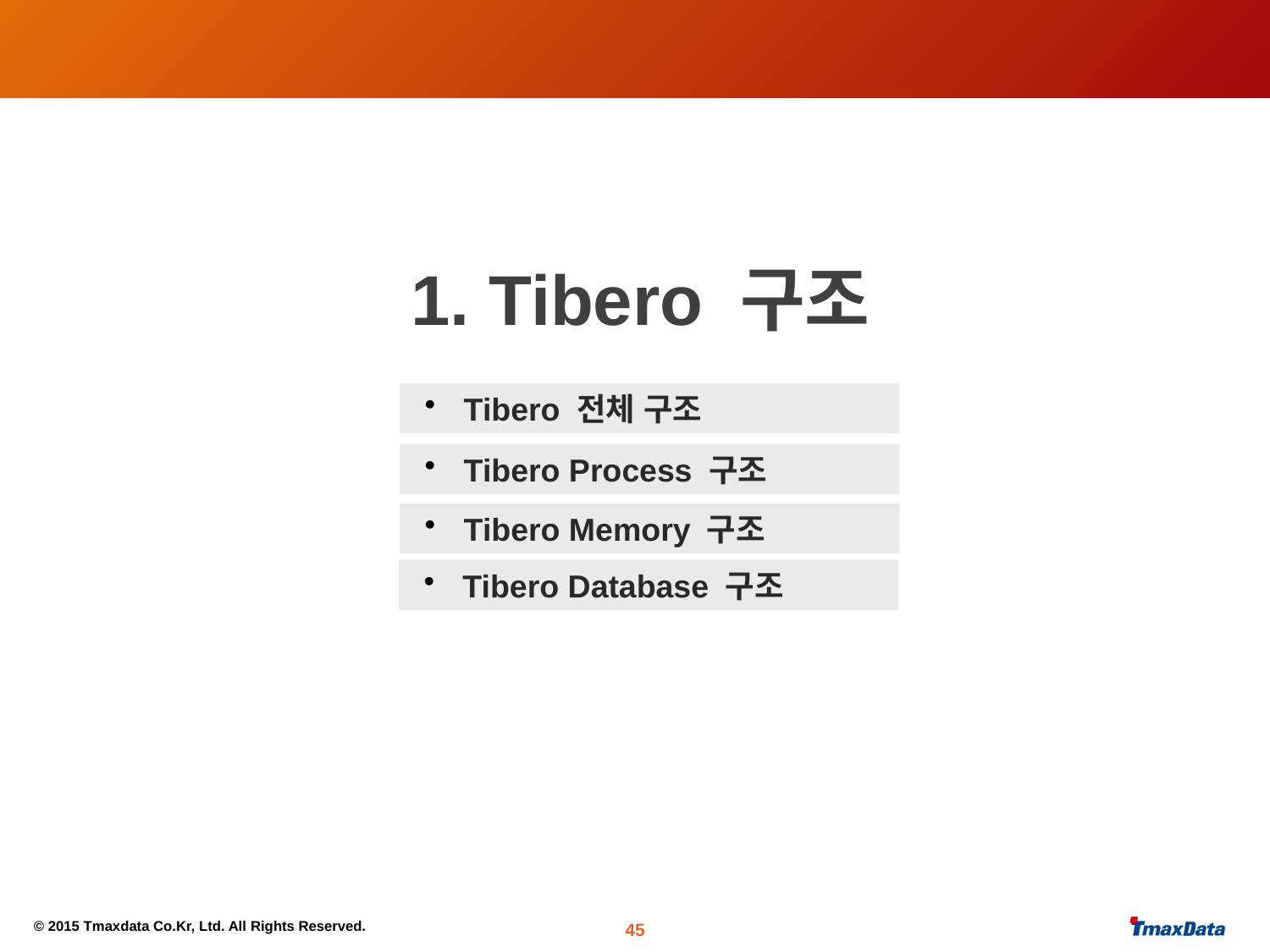

#
1. Tibero 구조
 Tibero 전체 구조
 Tibero Process 구조
 Tibero Memory 구조
 Tibero Database 구조